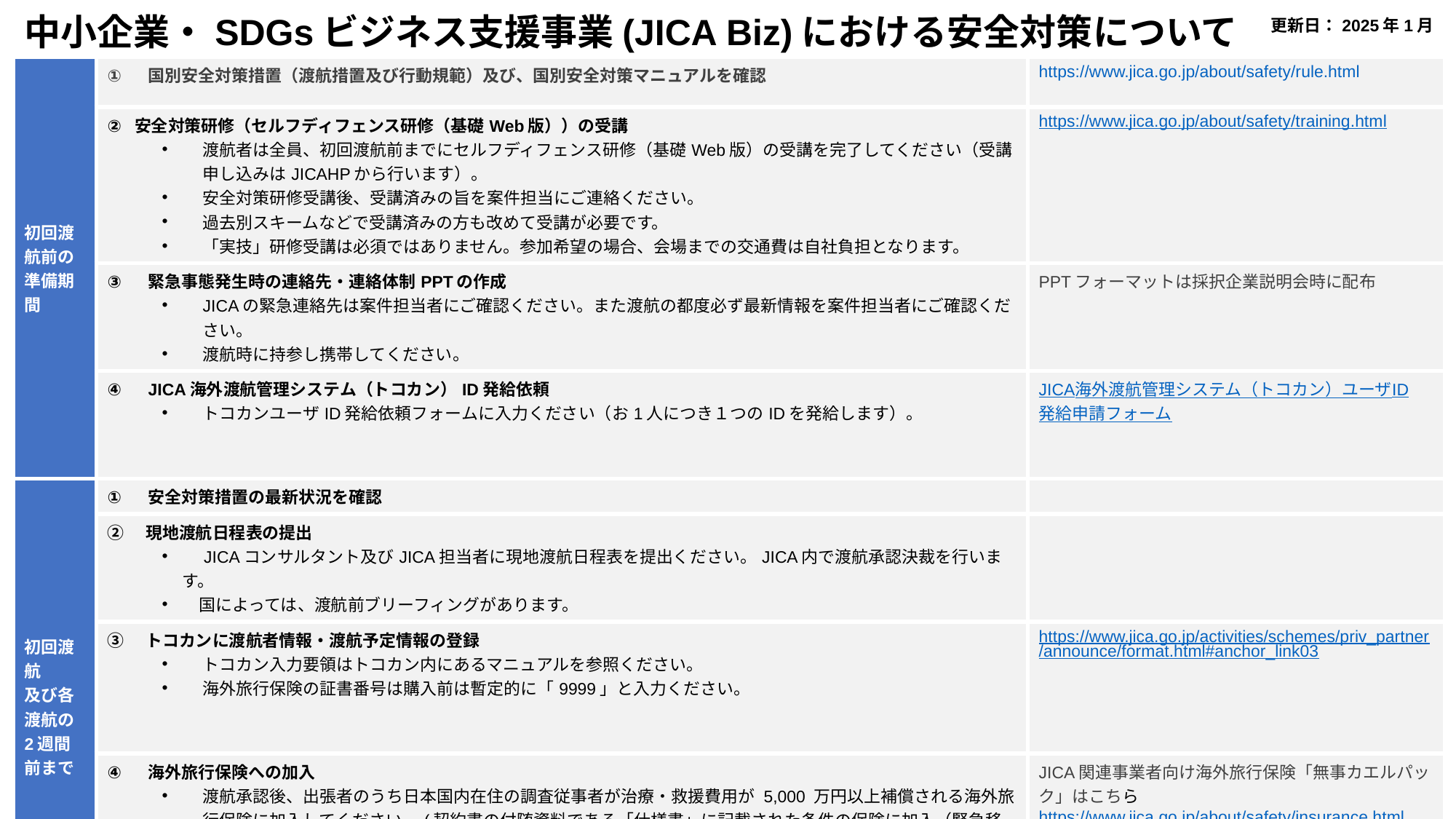

更新日：2025年1月
# 中小企業・SDGsビジネス支援事業(JICA Biz)における安全対策について
| 初回渡航前の準備期間 | 国別安全対策措置（渡航措置及び行動規範）及び、国別安全対策マニュアルを確認 | https://www.jica.go.jp/about/safety/rule.html |
| --- | --- | --- |
|  | 安全対策研修（セルフディフェンス研修（基礎Web版））の受講 渡航者は全員、初回渡航前までにセルフディフェンス研修（基礎Web版）の受講を完了してください（受講申し込みはJICAHPから行います）。 安全対策研修受講後、受講済みの旨を案件担当にご連絡ください。 過去別スキームなどで受講済みの方も改めて受講が必要です。 「実技」研修受講は必須ではありません。参加希望の場合、会場までの交通費は自社負担となります。 | https://www.jica.go.jp/about/safety/training.html |
|  | 緊急事態発生時の連絡先・連絡体制PPTの作成 JICAの緊急連絡先は案件担当者にご確認ください。また渡航の都度必ず最新情報を案件担当者にご確認ください。 渡航時に持参し携帯してください。 | PPTフォーマットは採択企業説明会時に配布 |
|  | JICA海外渡航管理システム（トコカン）ID発給依頼 トコカンユーザID発給依頼フォームに入力ください（お1人につき１つのIDを発給します）。 | JICA海外渡航管理システム（トコカン）ユーザID発給申請フォーム |
| 初回渡航 及び各渡航の2週間前まで | 安全対策措置の最新状況を確認 |  |
|  | ②　現地渡航日程表の提出 　JICAコンサルタント及びJICA担当者に現地渡航日程表を提出ください。JICA内で渡航承認決裁を行います。 　国によっては、渡航前ブリーフィングがあります。 |  |
|  | ③　トコカンに渡航者情報・渡航予定情報の登録 トコカン入力要領はトコカン内にあるマニュアルを参照ください。 海外旅行保険の証書番号は購入前は暫定的に「9999」と入力ください。 | https://www.jica.go.jp/activities/schemes/priv\_partner/announce/format.html#anchor\_link03 |
|  | 海外旅行保険への加入 渡航承認後、出張者のうち日本国内在住の調査従事者が治療・救援費用が 5,000 万円以上補償される海外旅行保険に加入してください。(契約書の付随資料である「仕様書」に記載された条件の保険に加入（緊急移送を含めた保険にする） 案件担当より渡航承認が降りた後に保険を購入ください。（その時の現地の情勢により、希望した渡航が不可となる可能性あるため） 確定した保険証券番号をトコカンに入力ください。 | JICA関連事業者向け海外旅行保険「無事カエルパック」はこちらhttps://www.jica.go.jp/about/safety/insurance.html |
| 渡航時 | 初回渡航時はJICA現地事務所に立ち寄る 初回渡航時、JICA在外拠点に立ち寄り、安全管理ブリーフィングを受けるよう日程を調整ください。 |  |
|  | 3カ月以上滞在する場合は在留届を在外公館に提出 滞在中の渡航スケジュール変更がある場合、トコカンに最新情報を登録します。 | https://www.ezairyu.mofa.go.jp/index.html |